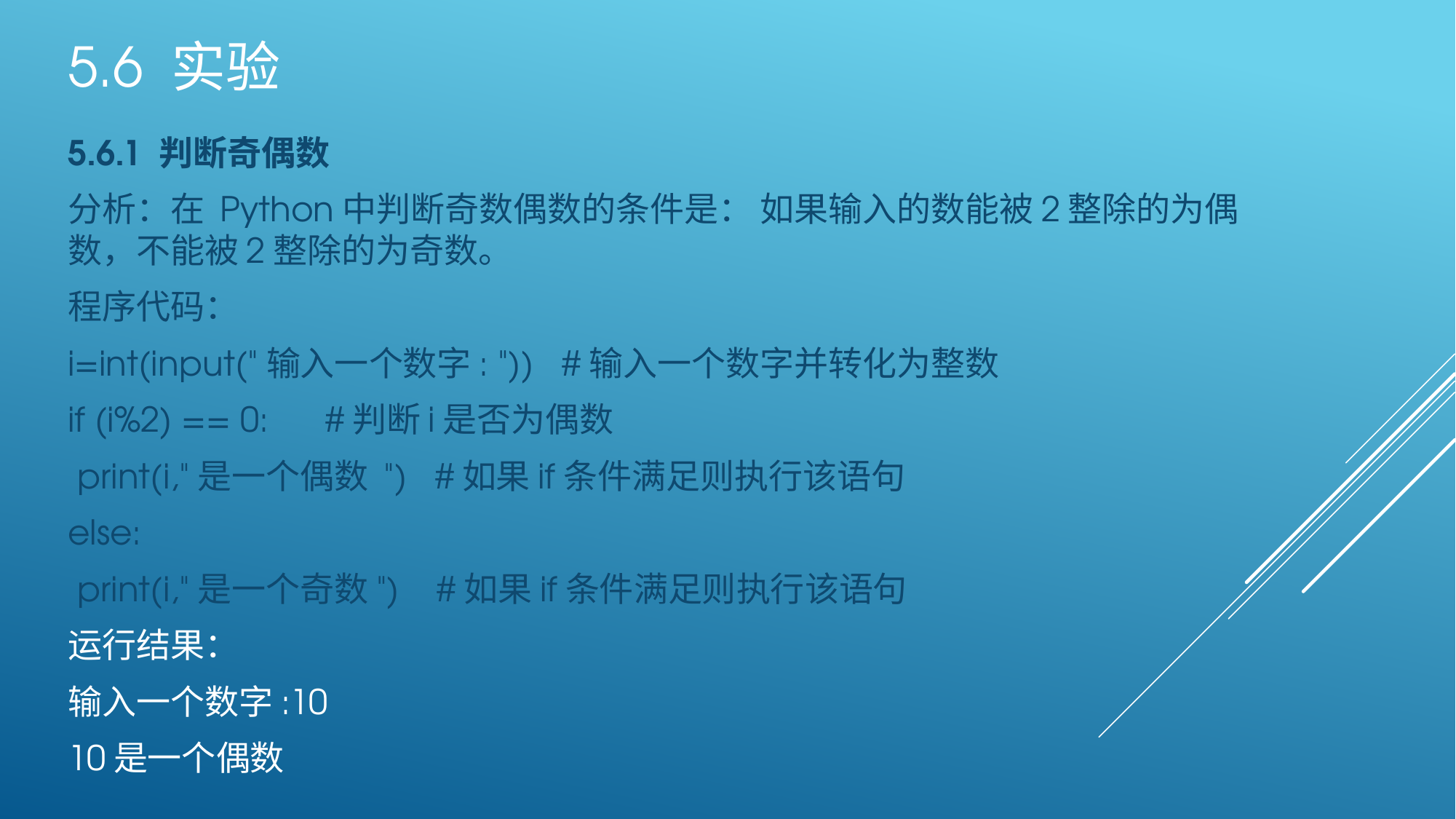

# 5.6 实验
5.6.1 判断奇偶数
分析：在 Python中判断奇数偶数的条件是： 如果输入的数能被2整除的为偶数，不能被2整除的为奇数。
程序代码：
i=int(input("输入一个数字: "))   #输入一个数字并转化为整数
if (i%2) == 0:      #判断i是否为偶数
 print(i,"是一个偶数 ")   #如果if条件满足则执行该语句
else:
 print(i,"是一个奇数")    #如果if条件满足则执行该语句
运行结果：
输入一个数字:10
10是一个偶数